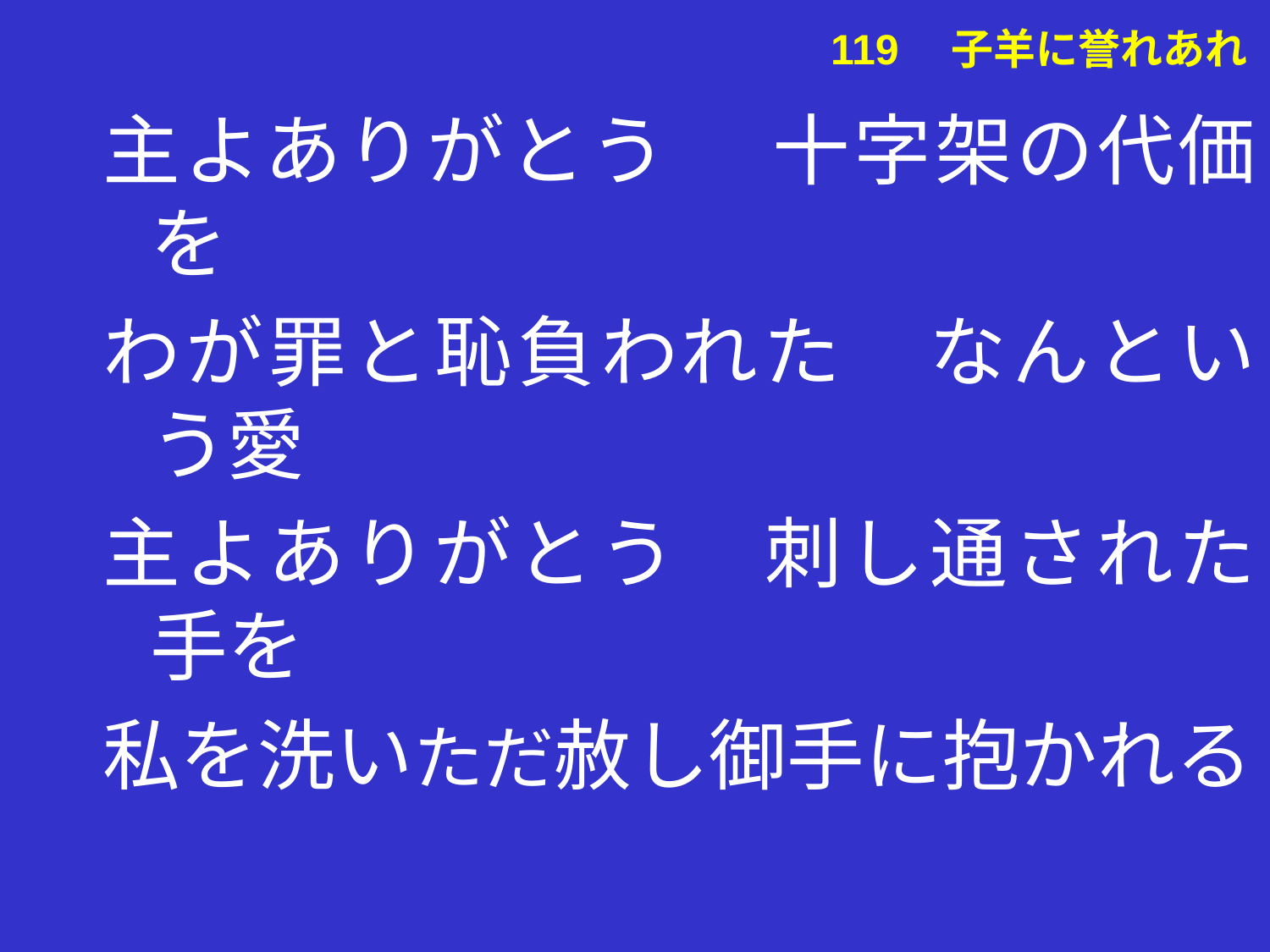

主よありがとう　 十字架の代価を
わが罪と恥負われた　なんという愛
主よありがとう　刺し通された手を
私を洗いただ赦し御手に抱かれる

# 119　子羊に誉れあれ